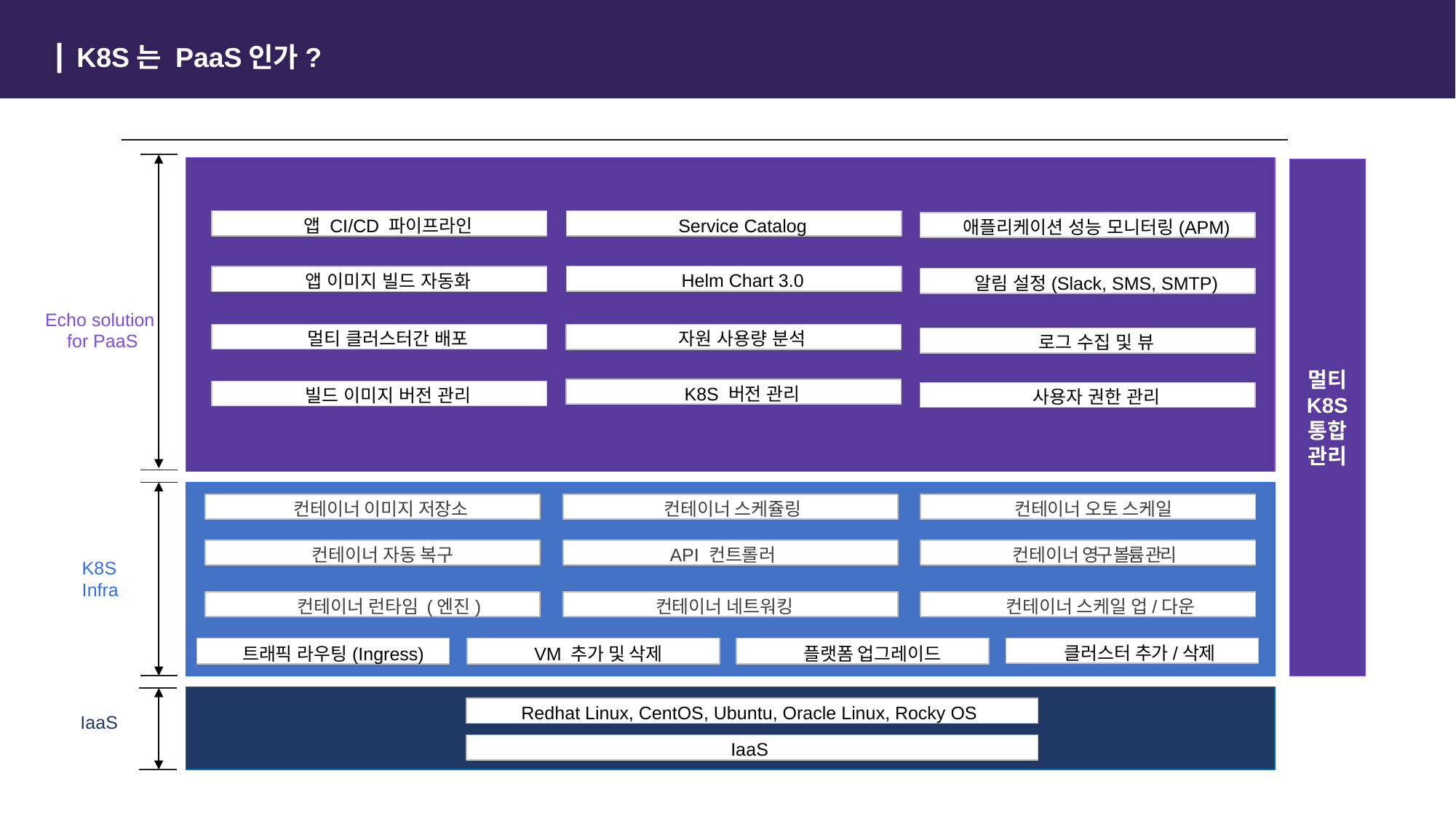

K8S는 PaaS인가?

멀티 K8S 통합관리
Service Catalog
앱 CI/CD 파이프라인
애플리케이션 성능 모니터링(APM)
Helm Chart 3.0
앱 이미지 빌드 자동화
알림 설정(Slack, SMS, SMTP)
Echo solution
 for PaaS
멀티 클러스터간 배포
자원 사용량 분석
로그 수집 및 뷰
K8S 버전 관리
빌드 이미지 버전 관리
사용자 권한 관리

   컨테이너 이미지 저장소
 컨테이너 스케쥴링
  컨테이너 오토 스케일
K8S
Infra
   컨테이너 자동 복구
                     API 컨트롤러
     컨테이너 영구 볼륨 관리
   컨테이너 런타임 (엔진)
컨테이너 네트워킹
   컨테이너 스케일 업/다운
트래픽 라우팅(Ingress)
      VM 추가 및 삭제
플랫폼 업그레이드
         클러스터 추가/삭제

Redhat Linux, CentOS, Ubuntu, Oracle Linux, Rocky OS
IaaS
IaaS